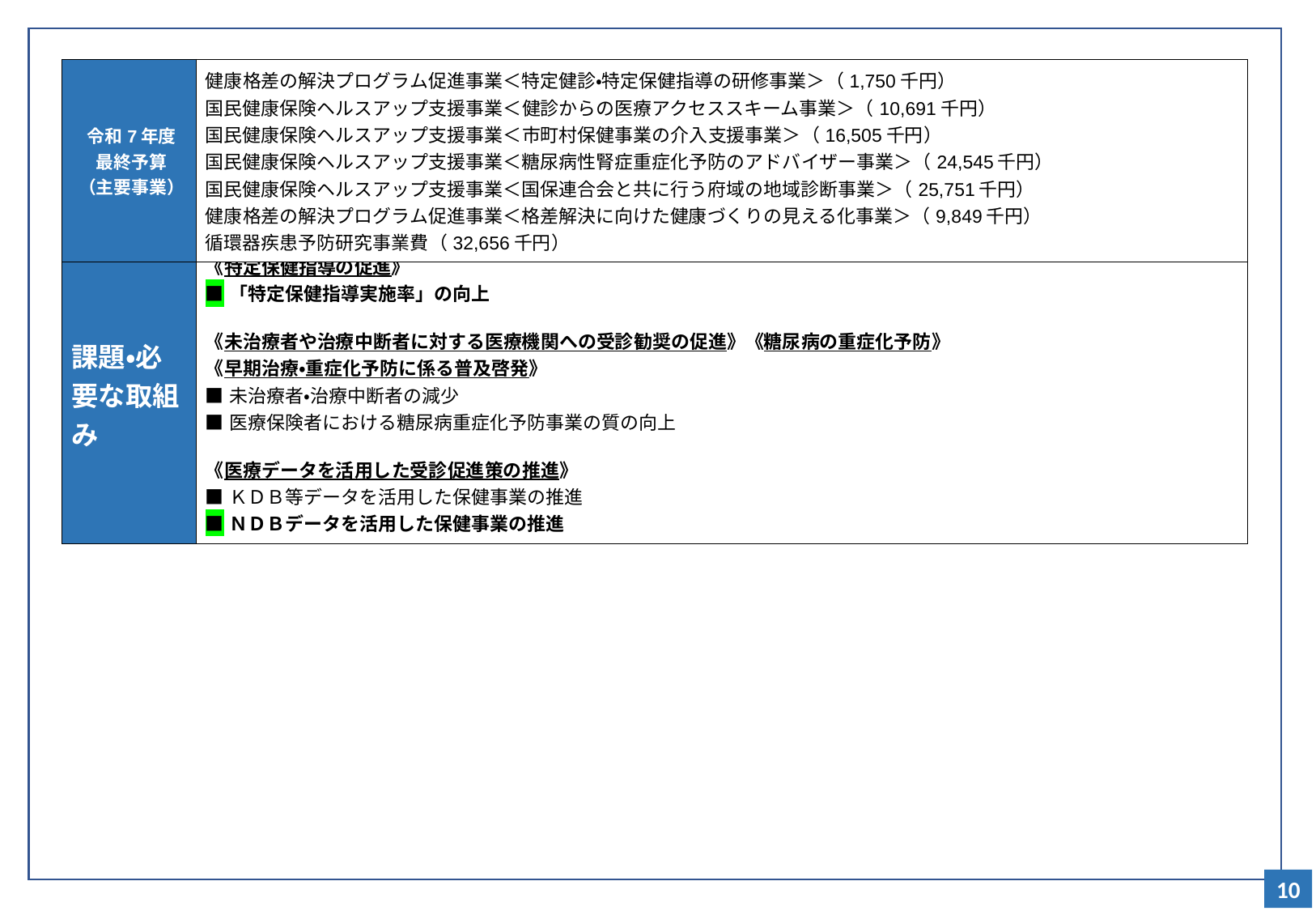

| 令和7年度 最終予算 （主要事業） | 健康格差の解決プログラム促進事業＜特定健診・特定保健指導の研修事業＞（1,750千円） 国民健康保険ヘルスアップ支援事業＜健診からの医療アクセススキーム事業＞（10,691千円） 国民健康保険ヘルスアップ支援事業＜市町村保健事業の介入支援事業＞（16,505千円） 国民健康保険ヘルスアップ支援事業＜糖尿病性腎症重症化予防のアドバイザー事業＞（24,545千円） 国民健康保険ヘルスアップ支援事業＜国保連合会と共に行う府域の地域診断事業＞（25,751千円） 健康格差の解決プログラム促進事業＜格差解決に向けた健康づくりの見える化事業＞（9,849千円） 循環器疾患予防研究事業費（32,656千円） |
| --- | --- |
| 課題・必要な取組み | 《特定保健指導の促進》 ■「特定保健指導実施率」の向上 《未治療者や治療中断者に対する医療機関への受診勧奨の促進》《糖尿病の重症化予防》 《早期治療・重症化予防に係る普及啓発》 ■未治療者・治療中断者の減少 ■医療保険者における糖尿病重症化予防事業の質の向上 《医療データを活用した受診促進策の推進》 ■ＫＤＢ等データを活用した保健事業の推進 ■ＮＤＢデータを活用した保健事業の推進 |
| --- | --- |
10